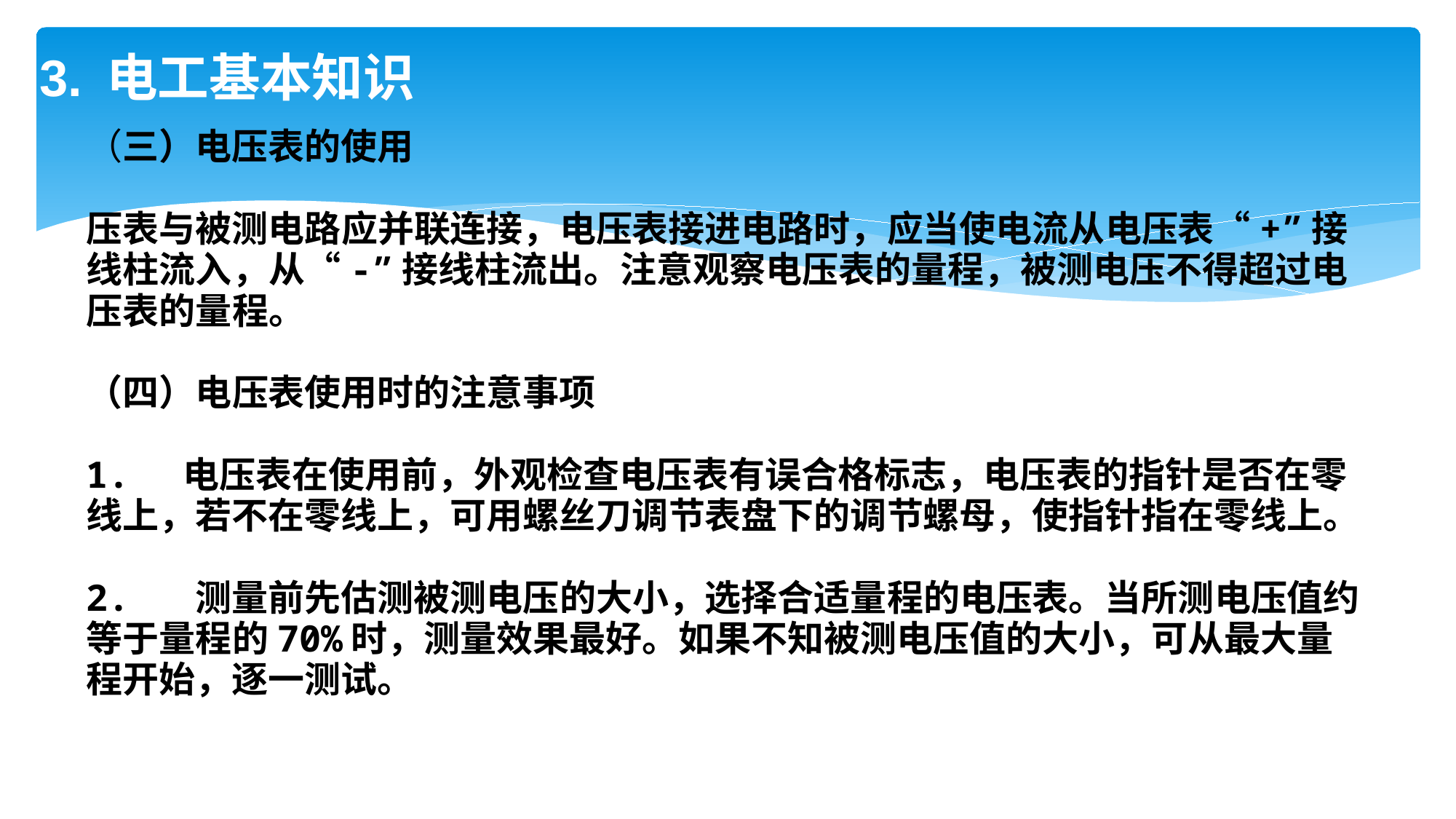

# 3. 电工基本知识
（三）电压表的使用
压表与被测电路应并联连接，电压表接进电路时，应当使电流从电压表“+”接线柱流入，从“-”接线柱流出。注意观察电压表的量程，被测电压不得超过电压表的量程。

（四）电压表使用时的注意事项

1.  电压表在使用前，外观检查电压表有误合格标志，电压表的指针是否在零线上，若不在零线上，可用螺丝刀调节表盘下的调节螺母，使指针指在零线上。

2.	测量前先估测被测电压的大小，选择合适量程的电压表。当所测电压值约等于量程的70%时，测量效果最好。如果不知被测电压值的大小，可从最大量程开始，逐一测试。